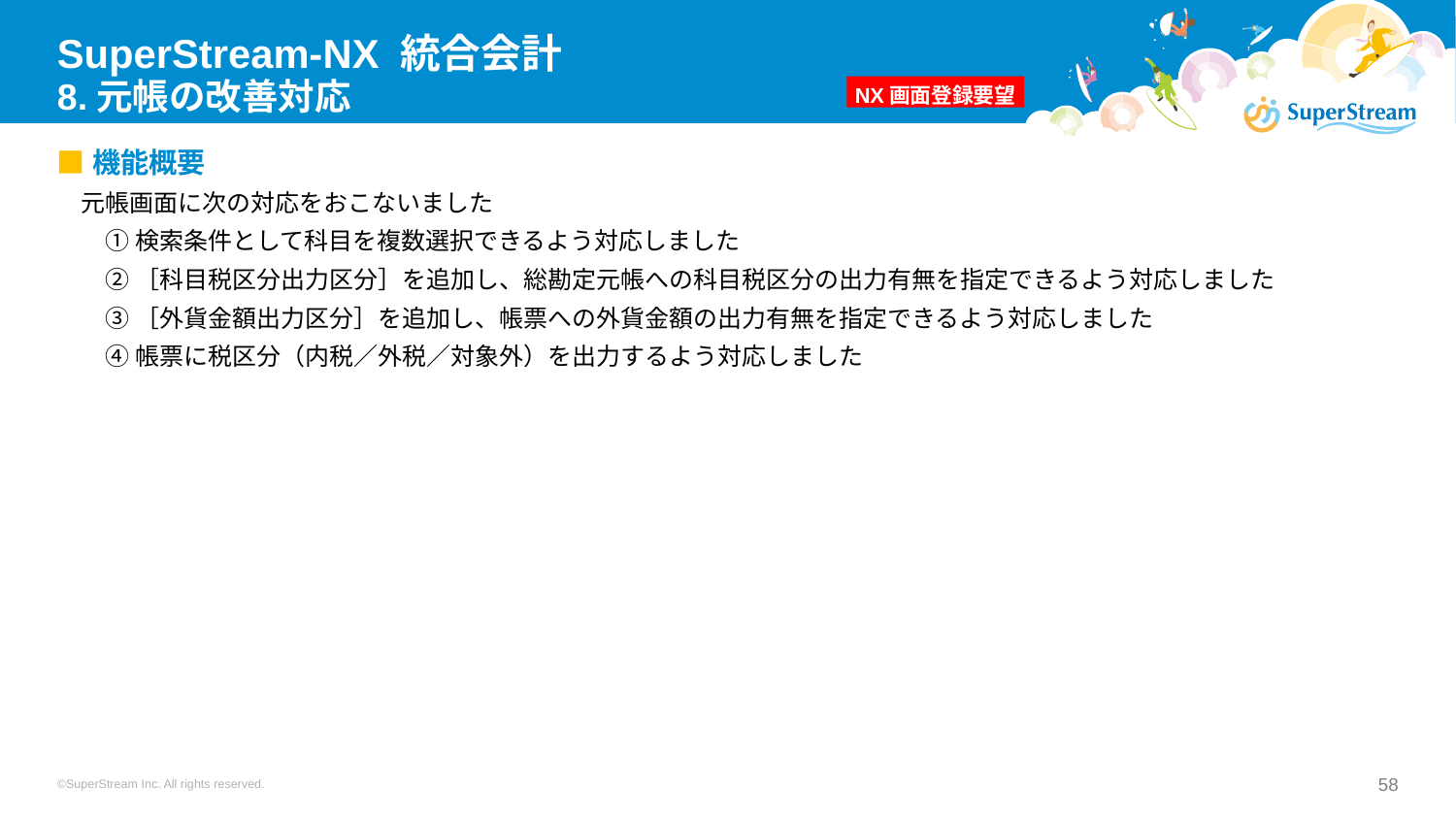

# SuperStream-NX 統合会計 8.元帳の改善対応
NX画面登録要望
■機能概要
　元帳画面に次の対応をおこないました
　　① 検索条件として科目を複数選択できるよう対応しました
　　② ［科目税区分出力区分］を追加し、総勘定元帳への科目税区分の出力有無を指定できるよう対応しました
　　③ ［外貨金額出力区分］を追加し、帳票への外貨金額の出力有無を指定できるよう対応しました
　　④ 帳票に税区分（内税／外税／対象外）を出力するよう対応しました

©SuperStream Inc. All rights reserved.
58